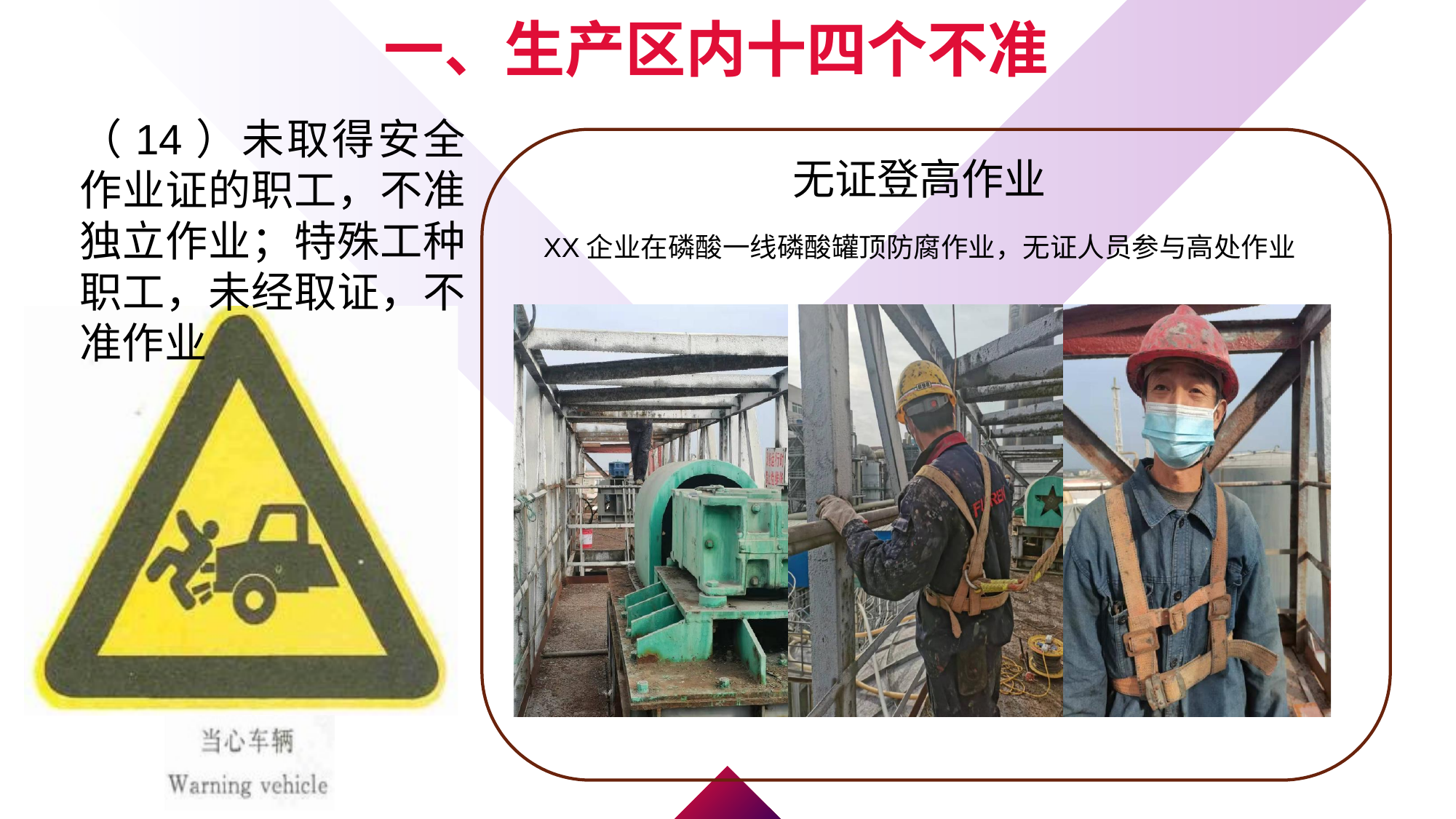

一、生产区内十四个不准
（14）未取得安全作业证的职工，不准独立作业；特殊工种职工，未经取证，不准作业

无证登高作业
XX企业在磷酸一线磷酸罐顶防腐作业，无证人员参与高处作业